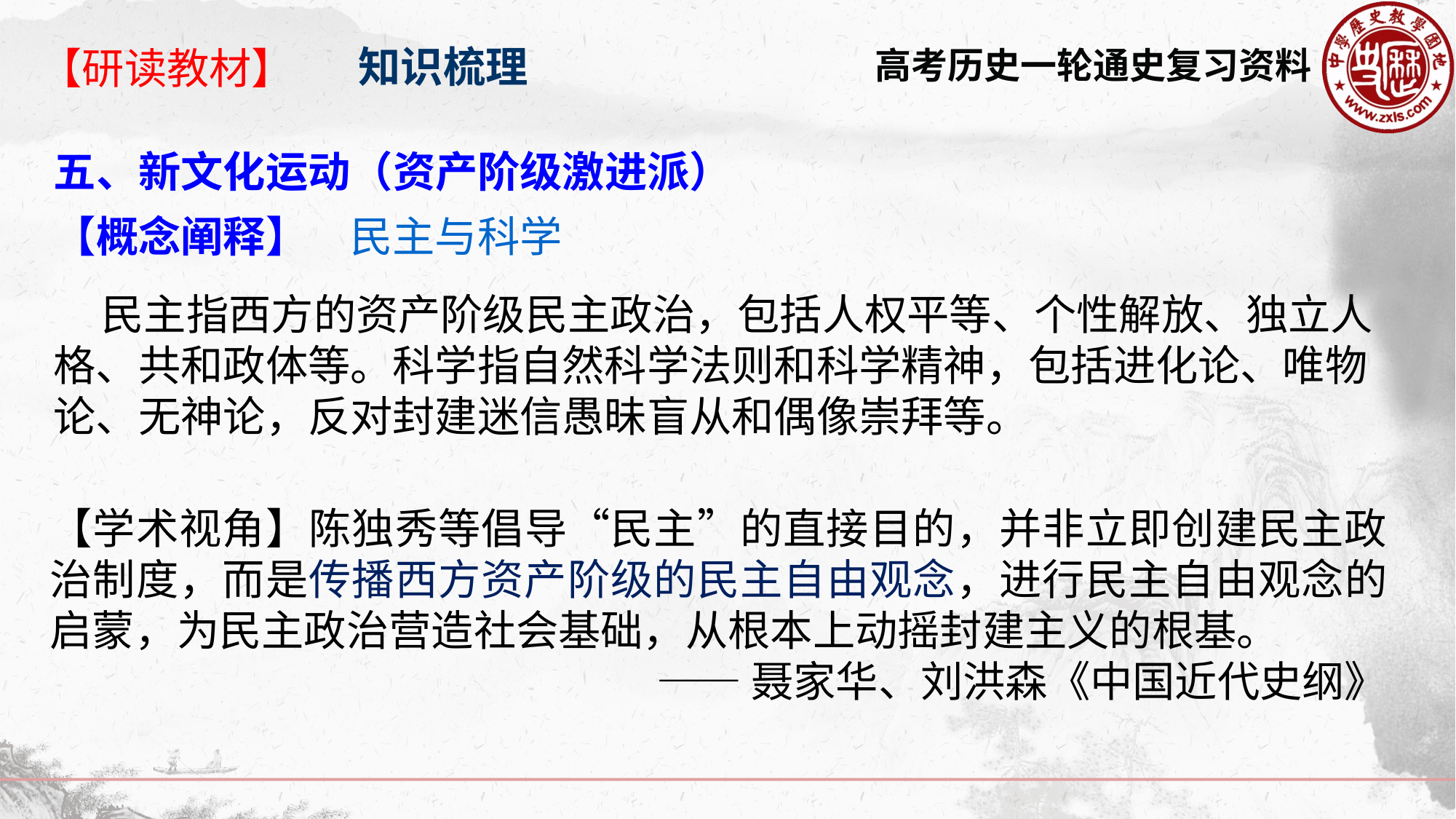

知识梳理
【研读教材】
五、新文化运动（资产阶级激进派）
【概念阐释】　民主与科学
    民主指西方的资产阶级民主政治，包括人权平等、个性解放、独立人格、共和政体等。科学指自然科学法则和科学精神，包括进化论、唯物论、无神论，反对封建迷信愚昧盲从和偶像崇拜等。
【学术视角】陈独秀等倡导“民主”的直接目的，并非立即创建民主政治制度，而是传播西方资产阶级的民主自由观念，进行民主自由观念的启蒙，为民主政治营造社会基础，从根本上动摇封建主义的根基。
——聂家华、刘洪森《中国近代史纲》